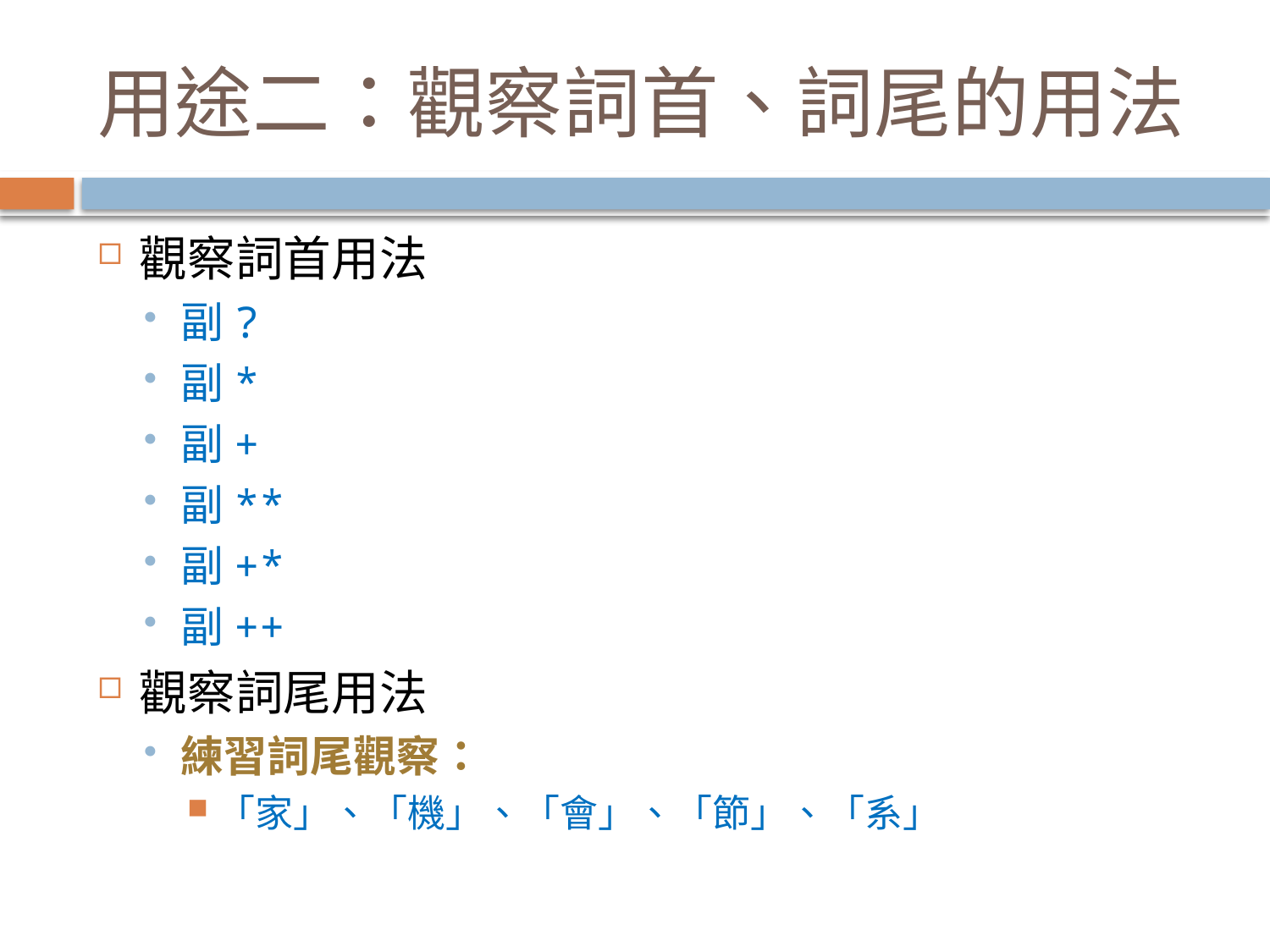

# 用途二：觀察詞首、詞尾的用法
觀察詞首用法
副?
副*
副+
副**
副+*
副++
觀察詞尾用法
練習詞尾觀察：
「家」、「機」、「會」、「節」、「系」